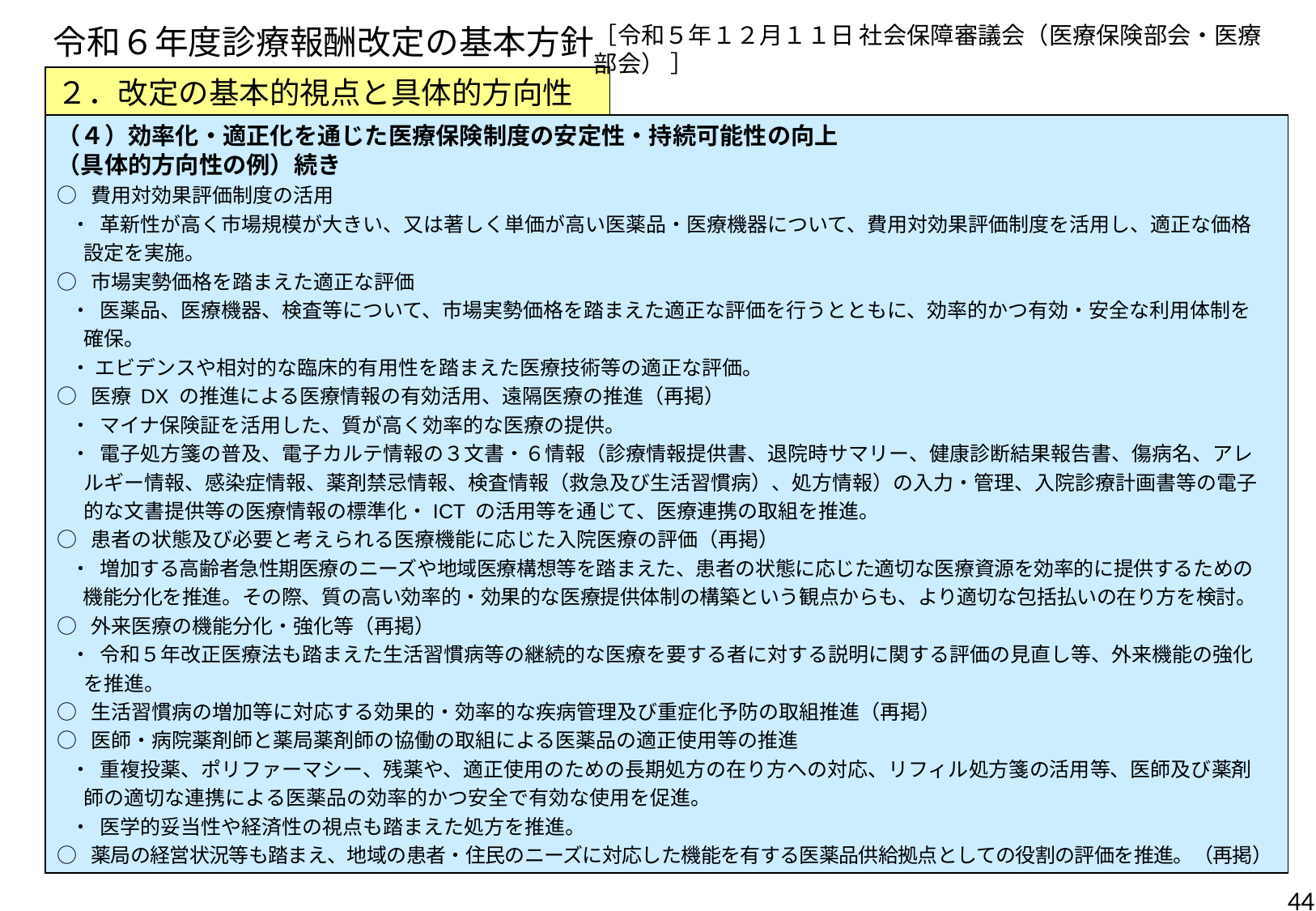

令和６年度診療報酬改定の基本方針
［令和５年１２月１１日 社会保障審議会（医療保険部会・医療部会） ］
２．改定の基本的視点と具体的方向性⑦
（４）効率化・適正化を通じた医療保険制度の安定性・持続可能性の向上
（具体的方向性の例）続き
○  費用対効果評価制度の活用
  ・  革新性が高く市場規模が大きい、又は著しく単価が高い医薬品・医療機器について、費用対効果評価制度を活用し、適正な価格
     設定を実施。
○  市場実勢価格を踏まえた適正な評価
  ・  医薬品、医療機器、検査等について、市場実勢価格を踏まえた適正な評価を行うとともに、効率的かつ有効・安全な利用体制を
     確保。
  ・ エビデンスや相対的な臨床的有用性を踏まえた医療技術等の適正な評価。
○  医療 DX の推進による医療情報の有効活用、遠隔医療の推進（再掲）
  ・  マイナ保険証を活用した、質が高く効率的な医療の提供。
  ・  電子処方箋の普及、電子カルテ情報の３文書・６情報（診療情報提供書、退院時サマリー、健康診断結果報告書、傷病名、アレ
     ルギー情報、感染症情報、薬剤禁忌情報、検査情報（救急及び生活習慣病）、処方情報）の入力・管理、入院診療計画書等の電子
     的な文書提供等の医療情報の標準化・ICT の活用等を通じて、医療連携の取組を推進。
○  患者の状態及び必要と考えられる医療機能に応じた入院医療の評価（再掲）
  ・  増加する高齢者急性期医療のニーズや地域医療構想等を踏まえた、患者の状態に応じた適切な医療資源を効率的に提供するための
     機能分化を推進。その際、質の高い効率的・効果的な医療提供体制の構築という観点からも、より適切な包括払いの在り方を検討。
○  外来医療の機能分化・強化等（再掲）
  ・  令和５年改正医療法も踏まえた生活習慣病等の継続的な医療を要する者に対する説明に関する評価の見直し等、外来機能の強化
     を推進。
○  生活習慣病の増加等に対応する効果的・効率的な疾病管理及び重症化予防の取組推進（再掲）
○  医師・病院薬剤師と薬局薬剤師の協働の取組による医薬品の適正使用等の推進
  ・  重複投薬、ポリファーマシー、残薬や、適正使用のための長期処方の在り方への対応、リフィル処方箋の活用等、医師及び薬剤
     師の適切な連携による医薬品の効率的かつ安全で有効な使用を促進。
  ・  医学的妥当性や経済性の視点も踏まえた処方を推進。
○  薬局の経営状況等も踏まえ、地域の患者・住民のニーズに対応した機能を有する医薬品供給拠点としての役割の評価を推進。（再掲）
44